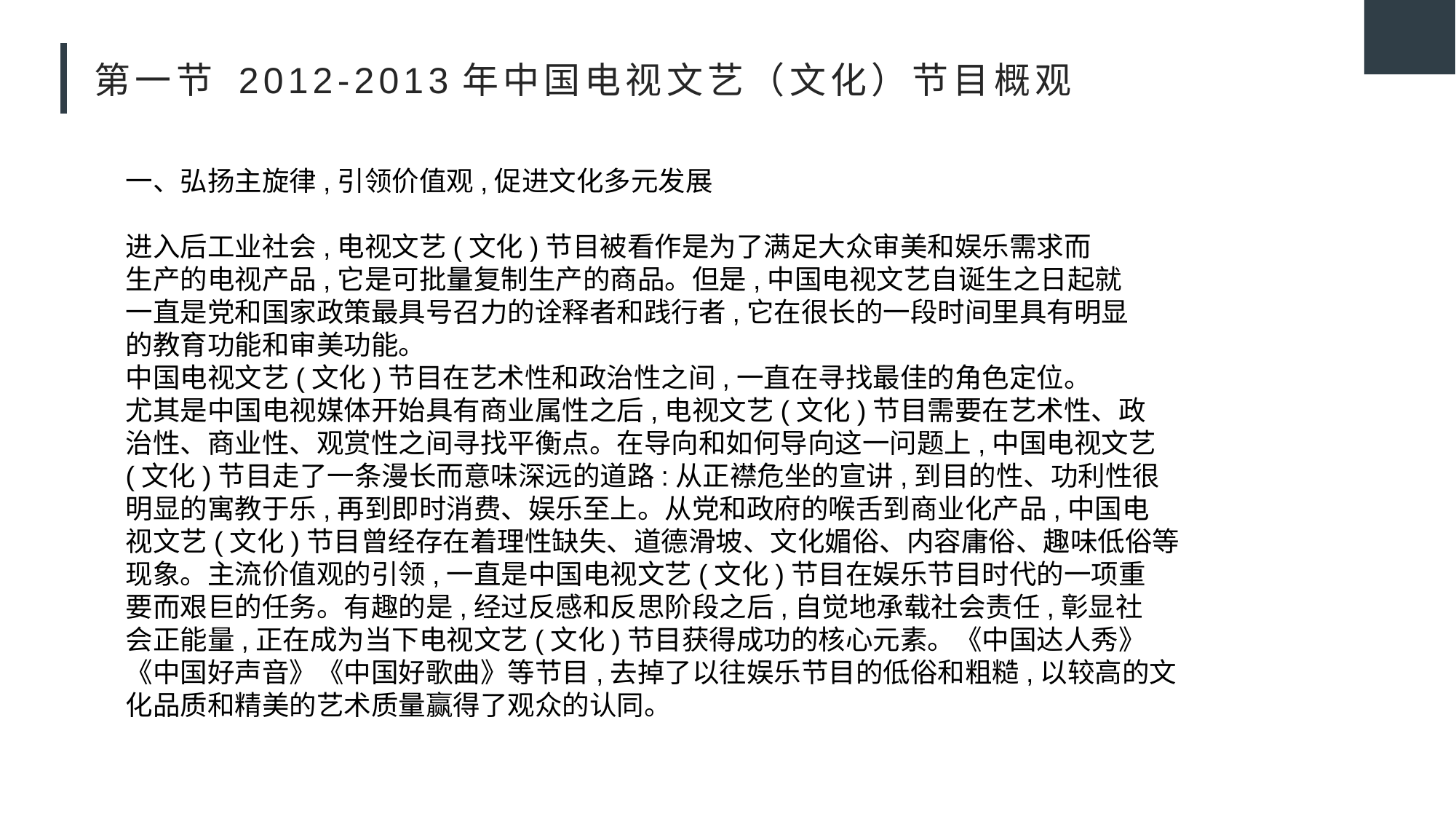

# 第一节 2012-2013年中国电视文艺（文化）节目概观
一、弘扬主旋律,引领价值观,促进文化多元发展

进入后工业社会,电视文艺(文化)节目被看作是为了满足大众审美和娱乐需求而
生产的电视产品,它是可批量复制生产的商品。但是,中国电视文艺自诞生之日起就
一直是党和国家政策最具号召力的诠释者和践行者,它在很长的一段时间里具有明显
的教育功能和审美功能。
中国电视文艺(文化)节目在艺术性和政治性之间,一直在寻找最佳的角色定位。
尤其是中国电视媒体开始具有商业属性之后,电视文艺(文化)节目需要在艺术性、政
治性、商业性、观赏性之间寻找平衡点。在导向和如何导向这一问题上,中国电视文艺
(文化)节目走了一条漫长而意味深远的道路:从正襟危坐的宣讲,到目的性、功利性很
明显的寓教于乐,再到即时消费、娱乐至上。从党和政府的喉舌到商业化产品,中国电
视文艺(文化)节目曾经存在着理性缺失、道德滑坡、文化媚俗、内容庸俗、趣味低俗等
现象。主流价值观的引领,一直是中国电视文艺(文化)节目在娱乐节目时代的一项重
要而艰巨的任务。有趣的是,经过反感和反思阶段之后,自觉地承载社会责任,彰显社
会正能量,正在成为当下电视文艺(文化)节目获得成功的核心元素。《中国达人秀》
《中国好声音》《中国好歌曲》等节目,去掉了以往娱乐节目的低俗和粗糙,以较高的文
化品质和精美的艺术质量赢得了观众的认同。